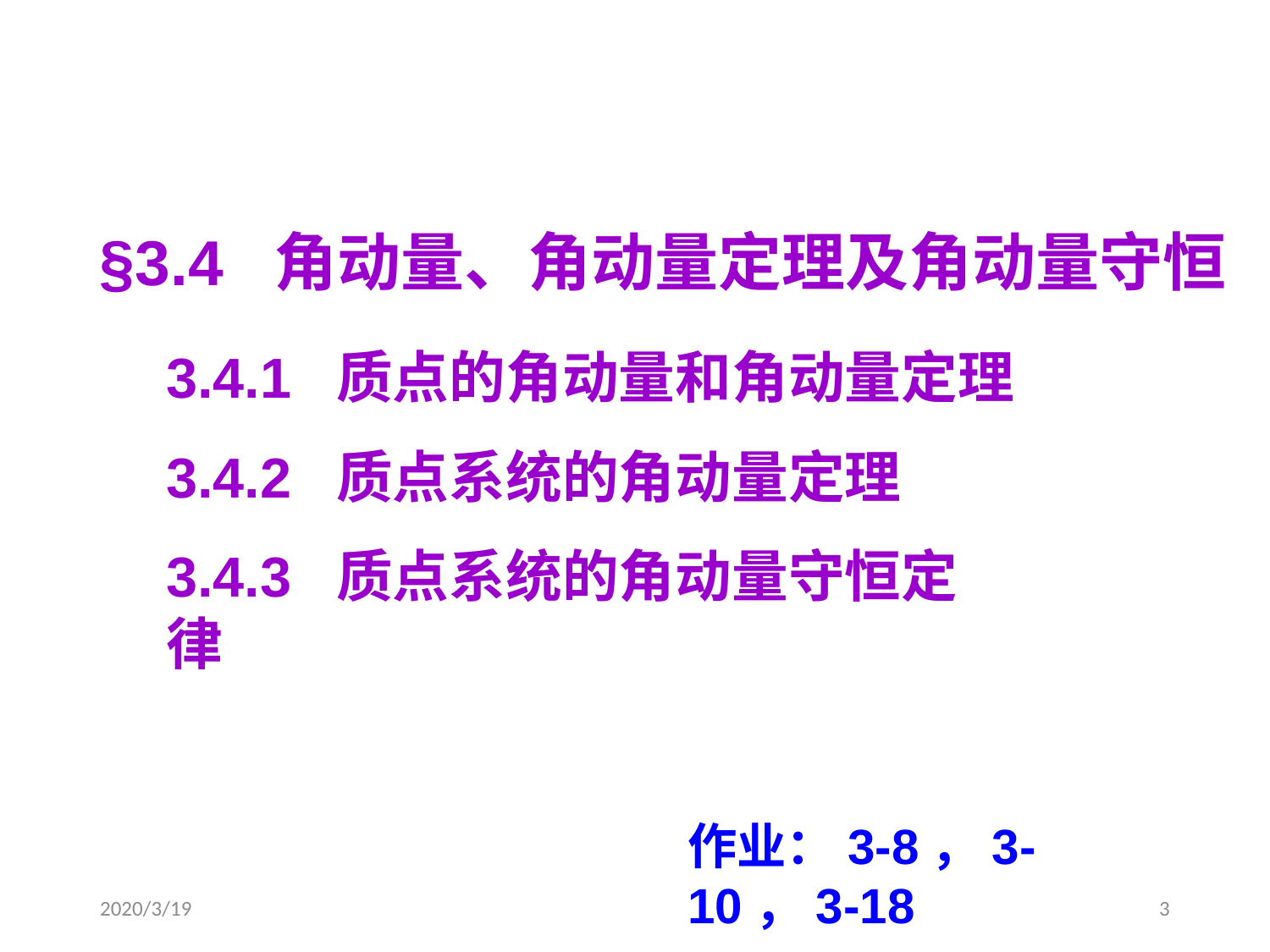

§3.4  角动量、角动量定理及角动量守恒
3.4.1  质点的角动量和角动量定理
3.4.2  质点系统的角动量定理
3.4.3  质点系统的角动量守恒定律
作业：3-8，3-10，3-18
2020/3/19
3